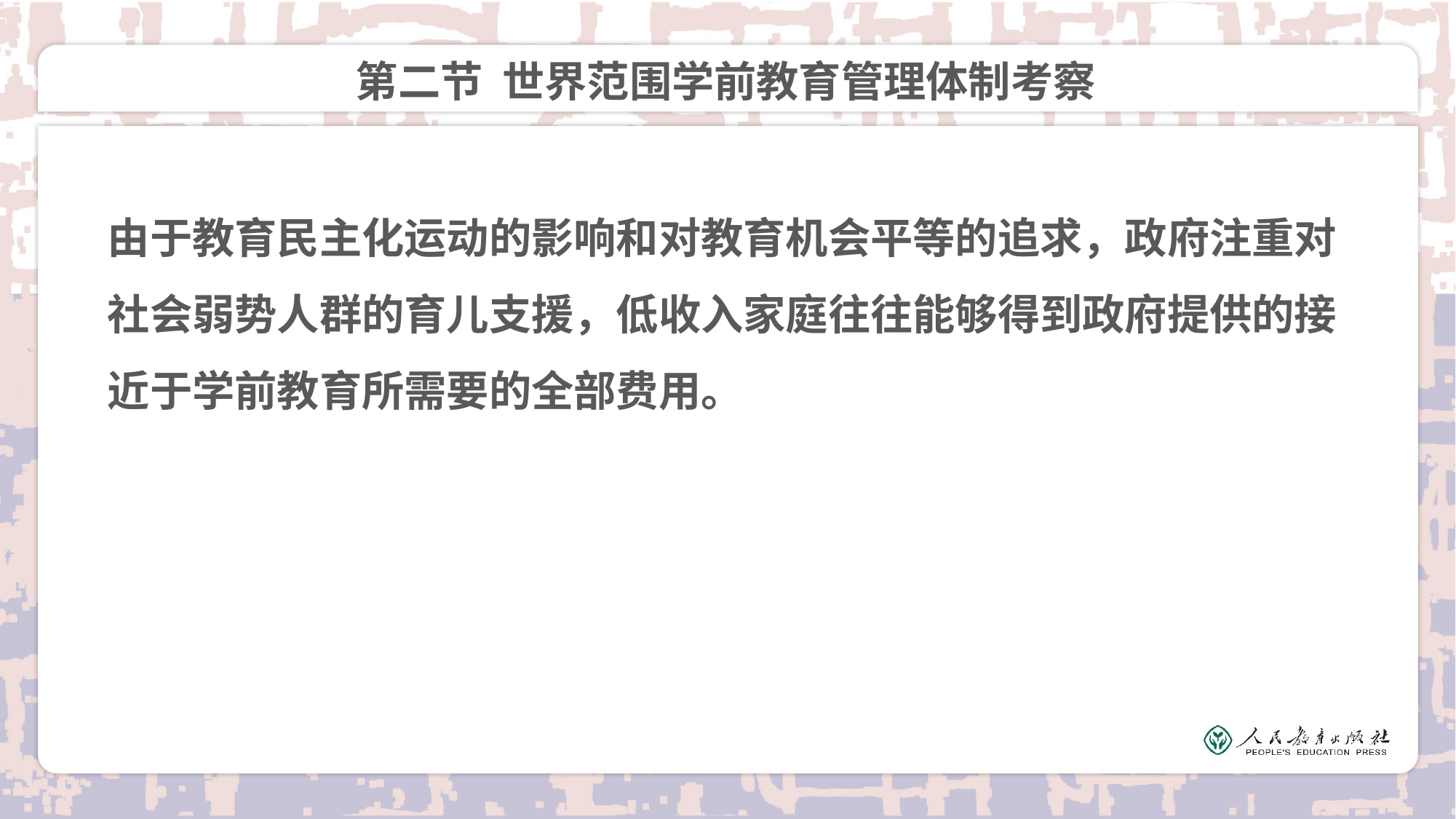

# 第二节  世界范围学前教育管理体制考察
由于教育民主化运动的影响和对教育机会平等的追求，政府注重对社会弱势人群的育儿支援，低收入家庭往往能够得到政府提供的接近于学前教育所需要的全部费用。